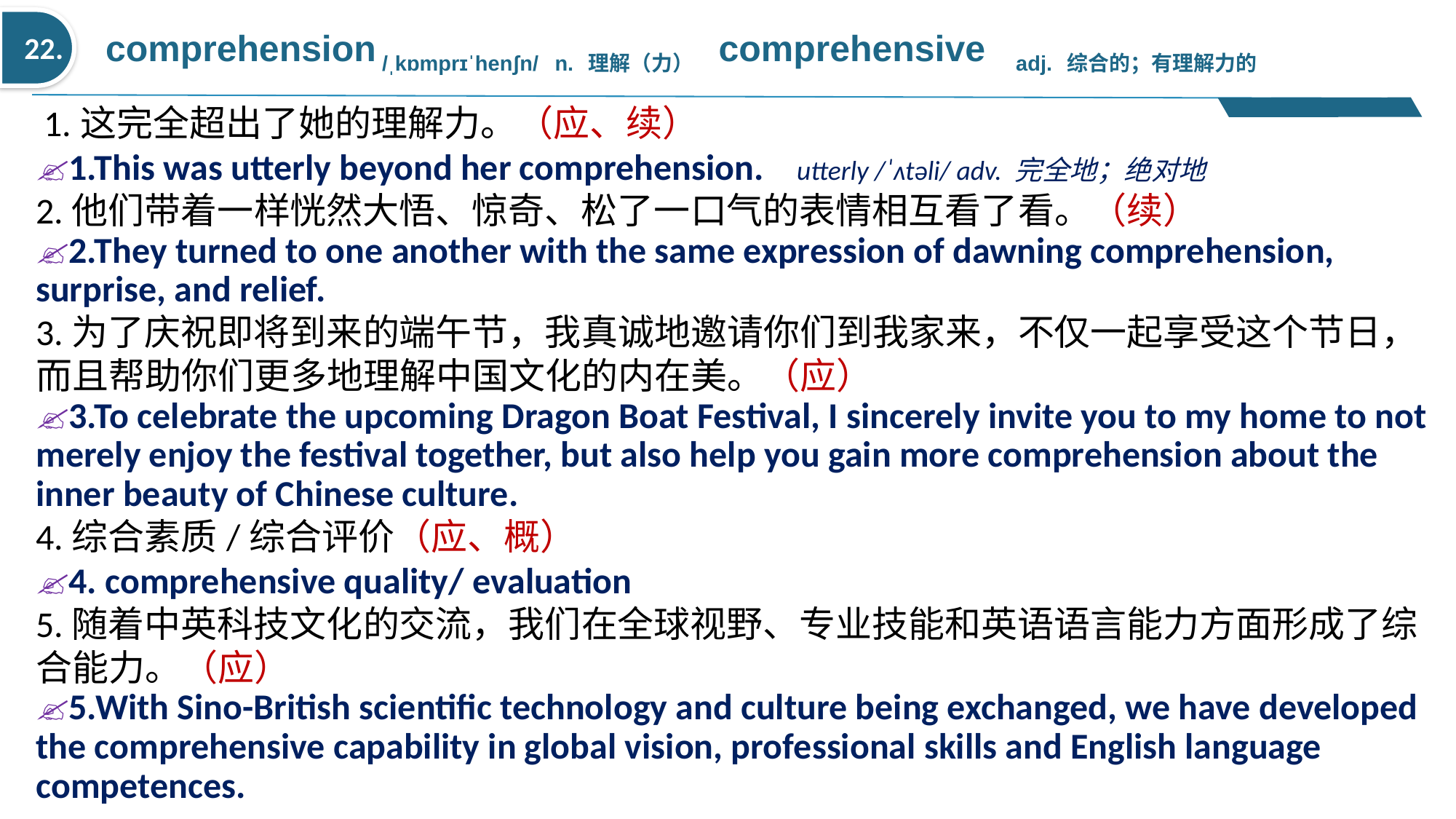

comprehension /ˌkɒmprɪˈhenʃn/  n. 理解（力）  comprehensive   adj. 综合的；有理解力的

22.
 1.这完全超出了她的理解力。（应、续）
✍1.This was utterly beyond her comprehension.    utterly /ˈʌtəli/ adv. 完全地；绝对地
2.他们带着一样恍然大悟、惊奇、松了一口气的表情相互看了看。（续）
✍2.They turned to one another with the same expression of dawning comprehension, surprise, and relief.
3.为了庆祝即将到来的端午节，我真诚地邀请你们到我家来，不仅一起享受这个节日，而且帮助你们更多地理解中国文化的内在美。（应）
✍3.To celebrate the upcoming Dragon Boat Festival, I sincerely invite you to my home to not merely enjoy the festival together, but also help you gain more comprehension about the inner beauty of Chinese culture.
4.综合素质/综合评价（应、概）
✍4. comprehensive quality/ evaluation
5.随着中英科技文化的交流，我们在全球视野、专业技能和英语语言能力方面形成了综合能力。（应）
✍5.With Sino-British scientific technology and culture being exchanged, we have developed the comprehensive capability in global vision, professional skills and English language competences.